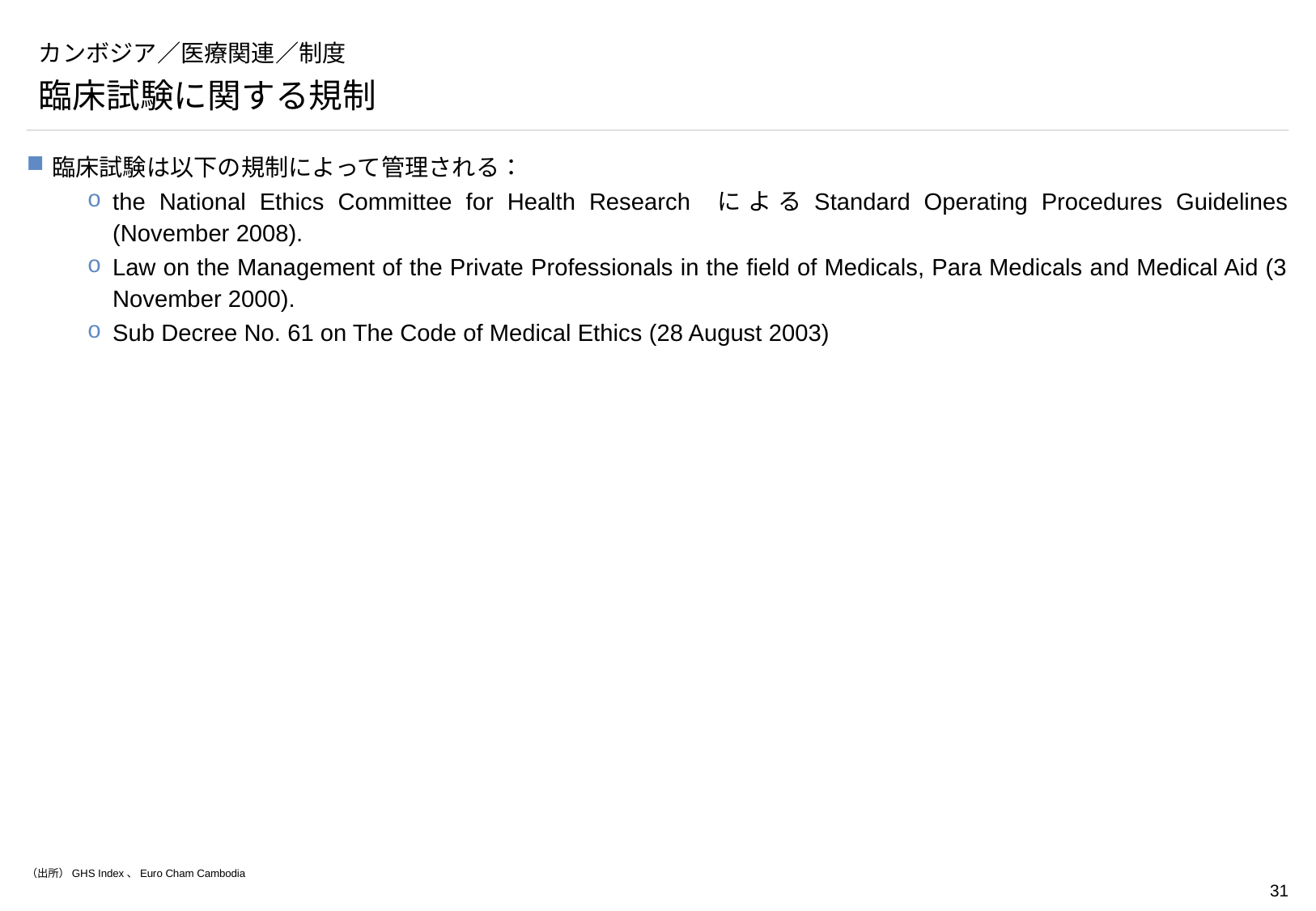

# カンボジア／医療関連／制度
臨床試験に関する規制
臨床試験は以下の規制によって管理される：
the National Ethics Committee for Health Research によるStandard Operating Procedures Guidelines (November 2008).
Law on the Management of the Private Professionals in the field of Medicals, Para Medicals and Medical Aid (3 November 2000).
Sub Decree No. 61 on The Code of Medical Ethics (28 August 2003)
（出所）GHS Index、Euro Cham Cambodia